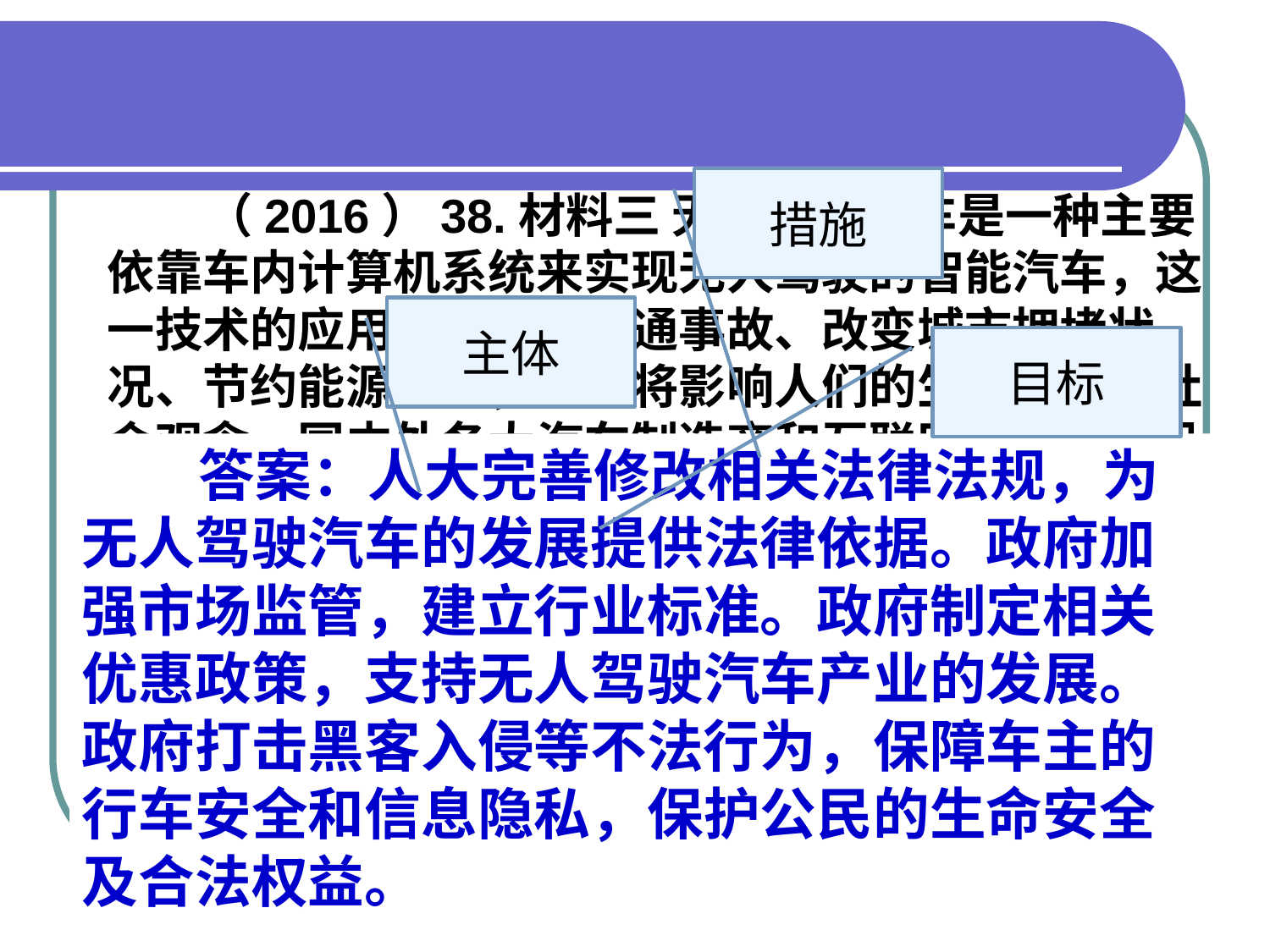

措施
        （2016）38.材料三 无人驾驶汽车是一种主要依靠车内计算机系统来实现无人驾驶的智能汽车，这一技术的应用可以减少交通事故、改变城市拥堵状况、节约能源消耗，甚至将影响人们的生活方式和社会观念。国内外各大汽车制造商和互联网公司纷纷投入巨资开发研制。但是，无人驾驶汽车的发展也面临一些问题。比如，汽车上路的标准是什么？发生交通事故后，汽车制造商、软件开发商和车主，谁来承担责任？黑客入侵带来的安全隐患如何避免？车主的位臵信息等如何保护？
        （2）结合材料三，运用《政治生活》相关知识，分析应该如何推进我国无人驾驶汽车的发展。
主体
目标
        答案：人大完善修改相关法律法规，为无人驾驶汽车的发展提供法律依据。政府加强市场监管，建立行业标准。政府制定相关优惠政策，支持无人驾驶汽车产业的发展。政府打击黑客入侵等不法行为，保障车主的行车安全和信息隐私，保护公民的生命安全及合法权益。